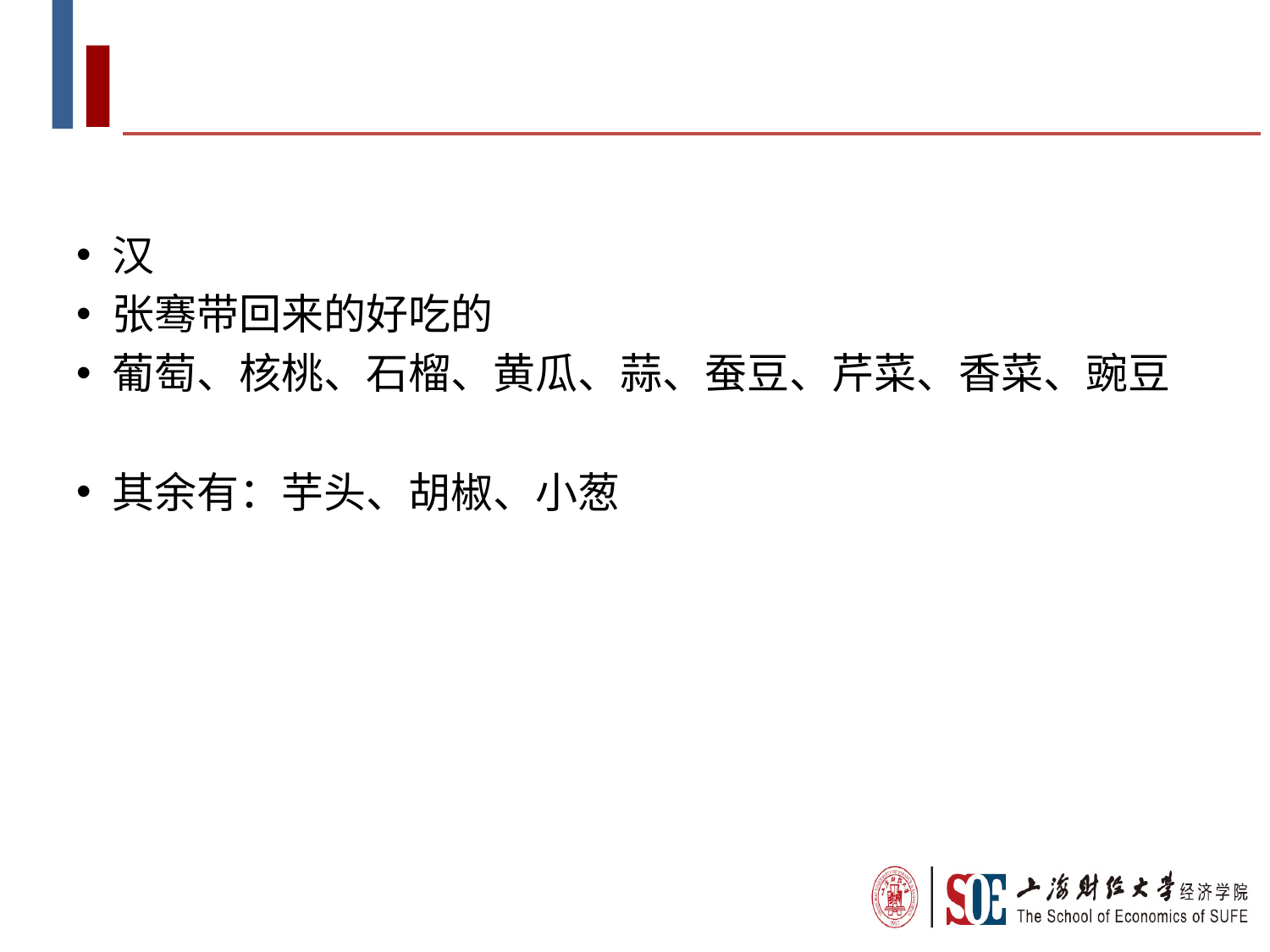

#
汉
张骞带回来的好吃的
葡萄、核桃、石榴、黄瓜、蒜、蚕豆、芹菜、香菜、豌豆

其余有：芋头、胡椒、小葱